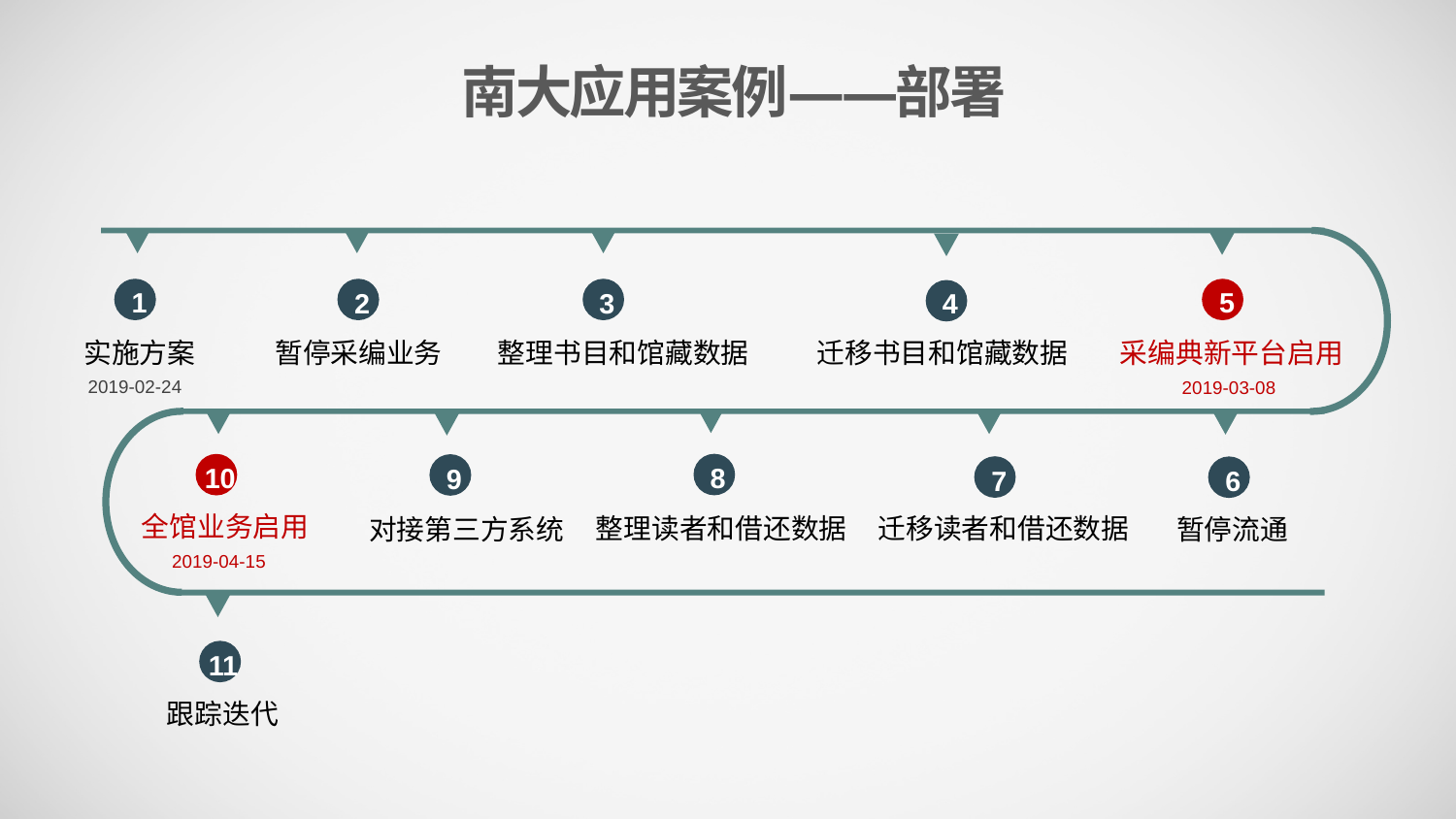

南大应用案例——部署

5
1
2
3
4

实施方案
暂停采编业务
整理书目和馆藏数据
迁移书目和馆藏数据
采编典新平台启用
2019-02-24
2019-03-08

8

10

9

7

6

全馆业务启用
整理读者和借还数据
迁移读者和借还数据
对接第三方系统
暂停流通
2019-04-15

11

跟踪迭代